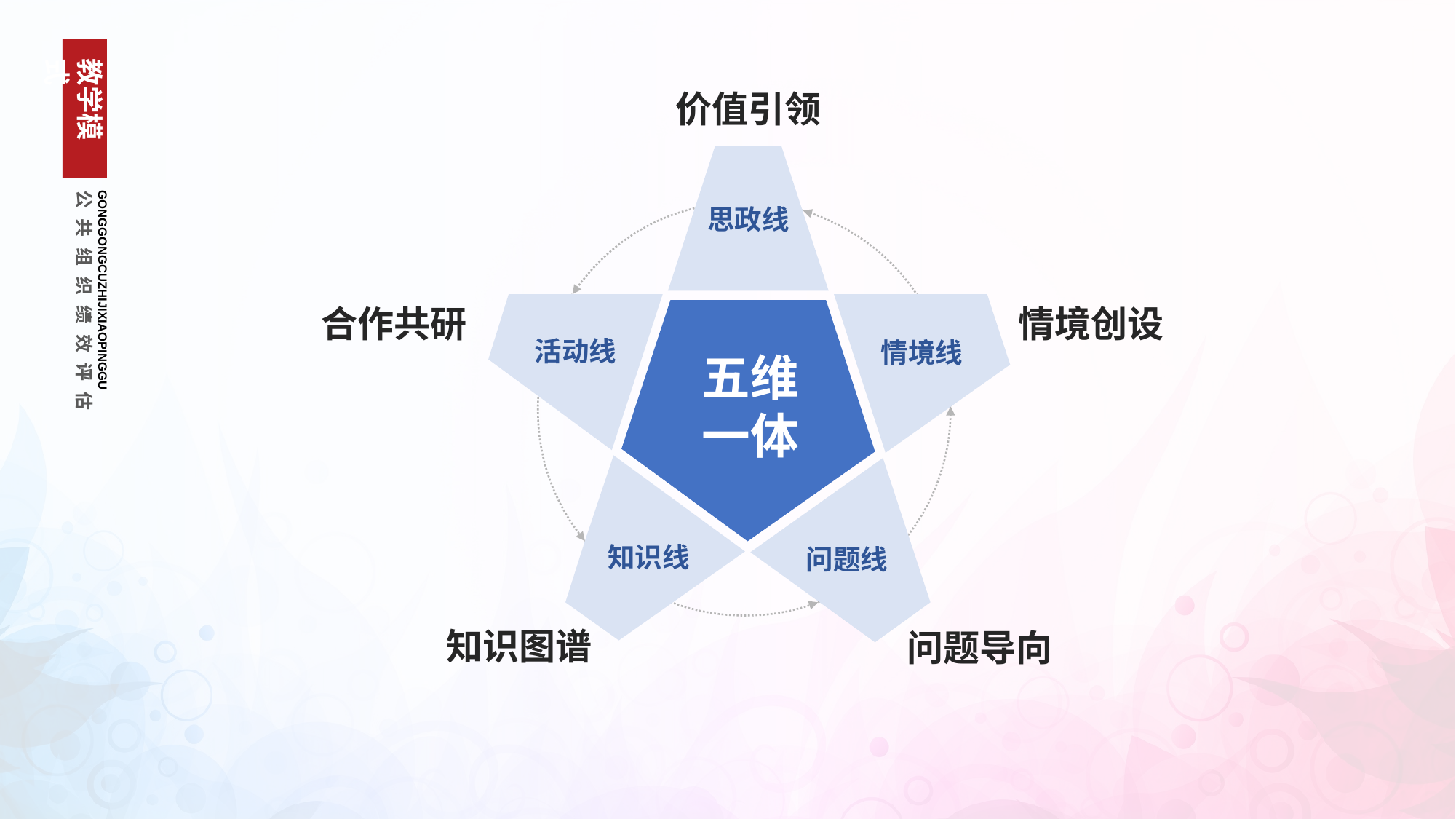

教学模式
公共组织绩效评估
GONGGONGCUZHIJIXIAOPINGGU
价值引领
思政线

情境线
活动线

合作共研
情境创设

五维一体

知识线
问题线

知识图谱
问题导向